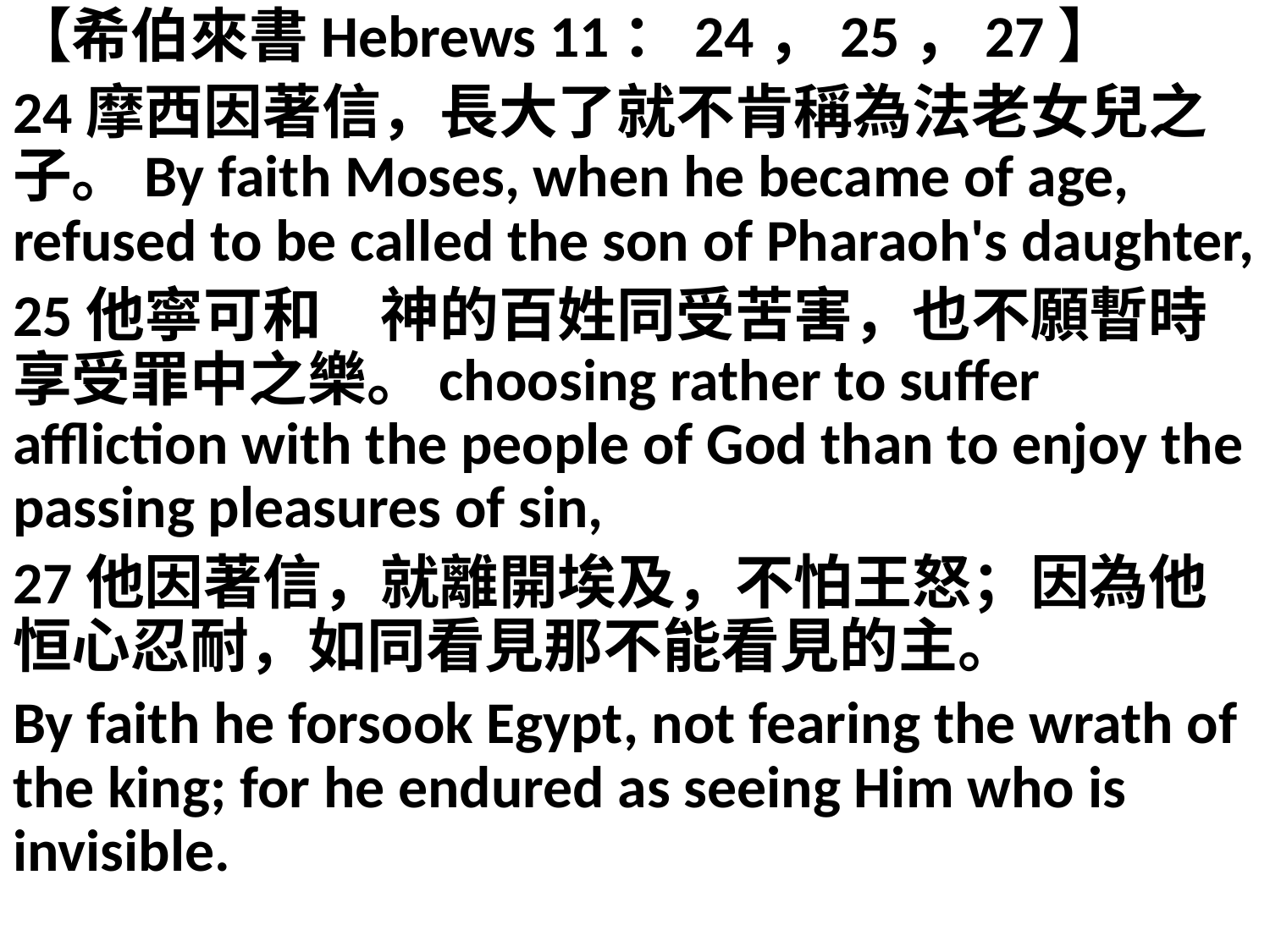

【希伯來書Hebrews 11：24，25，27】
24摩西因著信，長大了就不肯稱為法老女兒之子。By faith Moses, when he became of age, refused to be called the son of Pharaoh's daughter,
25他寧可和　神的百姓同受苦害，也不願暫時享受罪中之樂。choosing rather to suffer affliction with the people of God than to enjoy the passing pleasures of sin,
27他因著信，就離開埃及，不怕王怒；因為他恒心忍耐，如同看見那不能看見的主。
By faith he forsook Egypt, not fearing the wrath of the king; for he endured as seeing Him who is invisible.